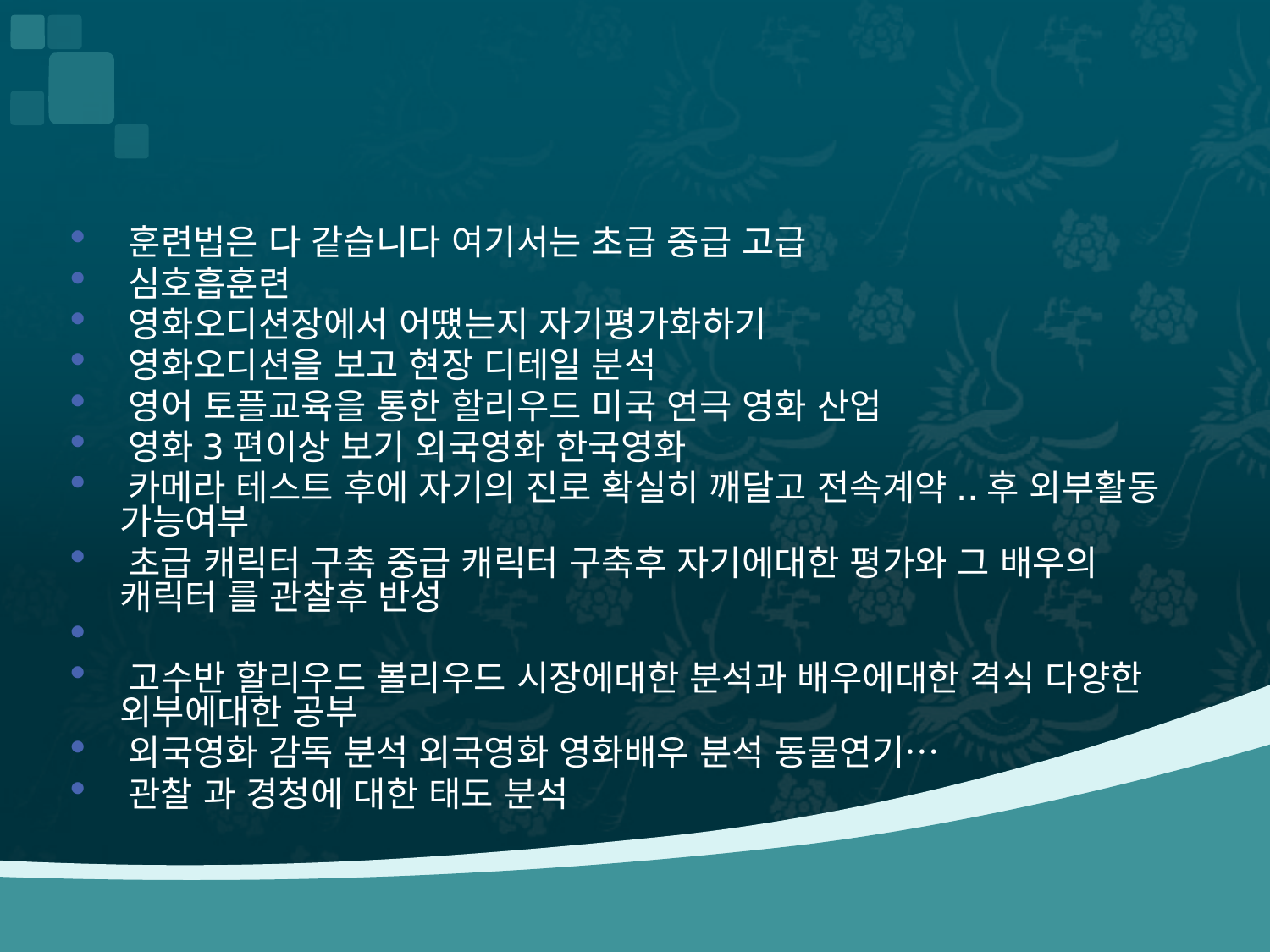

#
⁠훈련법은 다 같습니다 여기서는 초급 중급 고급
⁠심호흡훈련
⁠영화오디션장에서 어떘는지 자기평가화하기
⁠영화오디션을 보고 현장 디테일 분석
⁠영어 토플교육을 통한 할리우드 미국 연극 영화 산업
⁠영화3편이상 보기 외국영화 한국영화
⁠카메라 테스트 후에 자기의 진로 확실히 깨달고 전속계약..후 외부활동 가능여부
⁠초급 캐릭터 구축 중급 캐릭터 구축후 자기에대한 평가와 그 배우의 캐릭터 를 관찰후 반성
⁠
⁠고수반 할리우드 볼리우드 시장에대한 분석과 배우에대한 격식 다양한 외부에대한 공부
⁠외국영화 감독 분석 외국영화 영화배우 분석 동물연기…
⁠관찰 과 경청에 대한 태도 분석